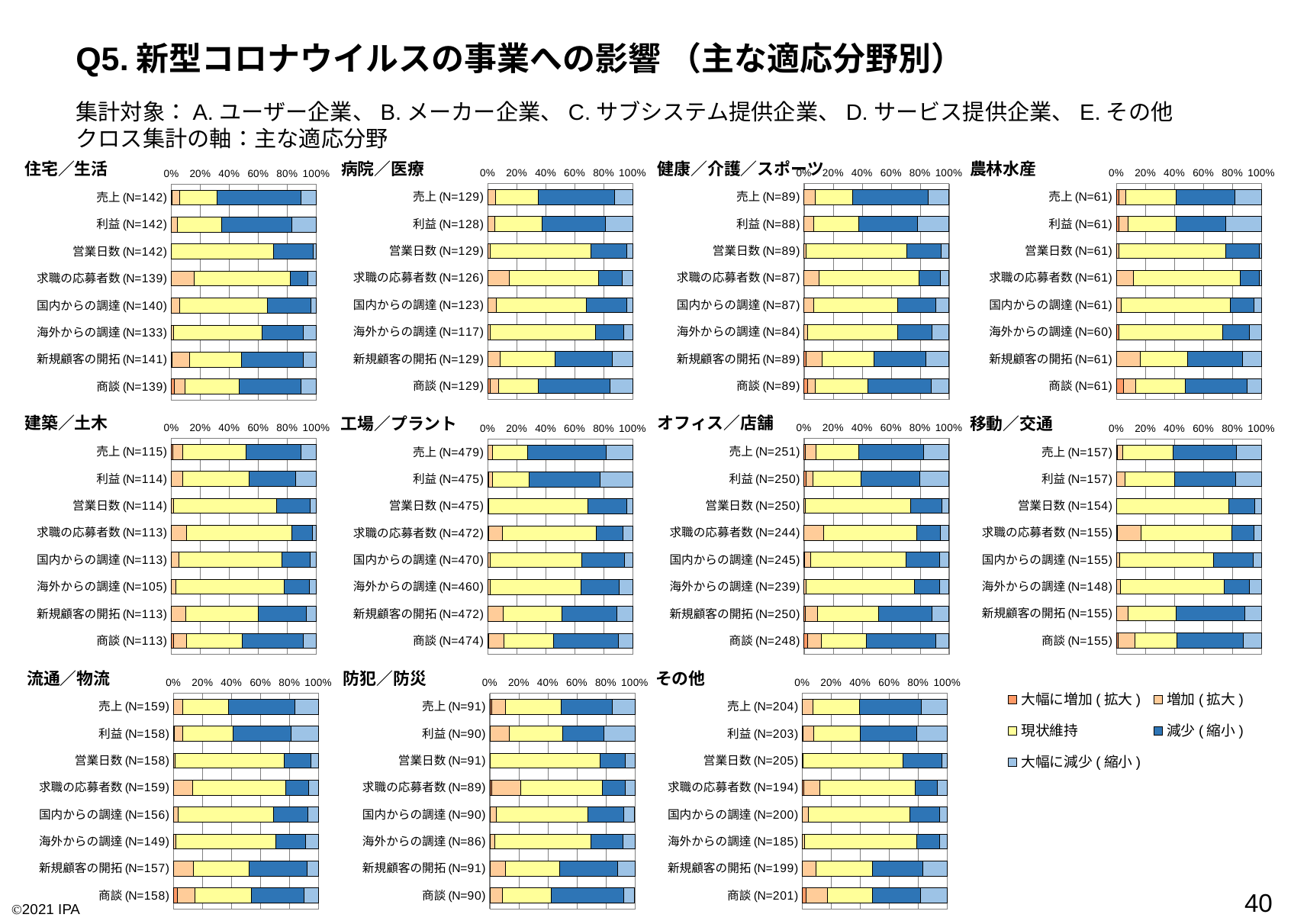

Q5.新型コロナウイルスの事業への影響 （主な適応分野別）
集計対象：A.ユーザー企業、B.メーカー企業、C.サブシステム提供企業、D.サービス提供企業、E.その他
クロス集計の軸：主な適応分野

### Chart: 病院／医療

| Category | 大幅に増加(拡大) | 増加(拡大) | 現状維持 | 減少(縮小) | 大幅に減少(縮小) |
|---|---|---|---|---|---|
| 売上(N=129) | 0.0 | 0.05426356589147287 | 0.29457364341085274 | 0.5271317829457365 | 0.12403100775193798 |
| 利益(N=128) | 0.0 | 0.046875 | 0.328125 | 0.4375 | 0.1875 |
| 営業日数(N=129) | 0.0 | 0.015503875968992248 | 0.6976744186046512 | 0.24806201550387597 | 0.03875968992248062 |
| 求職の応募者数(N=126) | 0.0 | 0.15079365079365079 | 0.6111111111111112 | 0.16666666666666666 | 0.07142857142857142 |
| 国内からの調達(N=123) | 0.0 | 0.056910569105691054 | 0.6260162601626016 | 0.2764227642276423 | 0.04065040650406504 |
| 海外からの調達(N=117) | 0.0 | 0.017094017094017096 | 0.7264957264957265 | 0.19658119658119658 | 0.05982905982905983 |
| 新規顧客の開拓(N=129) | 0.0 | 0.08527131782945736 | 0.3798449612403101 | 0.3953488372093023 | 0.13953488372093023 |
| 商談(N=129) | 0.015503875968992248 | 0.06201550387596899 | 0.2713178294573643 | 0.49612403100775193 | 0.15503875968992248 |

### Chart: 健康／介護／スポーツ

| Category | 大幅に増加(拡大) | 増加(拡大) | 現状維持 | 減少(縮小) | 大幅に減少(縮小) |
|---|---|---|---|---|---|
| 売上(N=89) | 0.0 | 0.07865168539325842 | 0.25842696629213485 | 0.5168539325842697 | 0.14606741573033707 |
| 利益(N=88) | 0.0 | 0.06818181818181818 | 0.3068181818181818 | 0.4090909090909091 | 0.2159090909090909 |
| 営業日数(N=89) | 0.0 | 0.011235955056179775 | 0.6966292134831461 | 0.23595505617977527 | 0.056179775280898875 |
| 求職の応募者数(N=87) | 0.0 | 0.10344827586206896 | 0.6896551724137931 | 0.14942528735632185 | 0.05747126436781609 |
| 国内からの調達(N=87) | 0.0 | 0.06896551724137931 | 0.5747126436781609 | 0.26436781609195403 | 0.09195402298850575 |
| 海外からの調達(N=84) | 0.0 | 0.023809523809523808 | 0.6190476190476191 | 0.23809523809523808 | 0.11904761904761904 |
| 新規顧客の開拓(N=89) | 0.011235955056179775 | 0.11235955056179775 | 0.3595505617977528 | 0.3595505617977528 | 0.15730337078651685 |
| 商談(N=89) | 0.02247191011235955 | 0.056179775280898875 | 0.3595505617977528 | 0.43820224719101125 | 0.12359550561797752 |

### Chart: 農林水産

| Category | 大幅に増加(拡大) | 増加(拡大) | 現状維持 | 減少(縮小) | 大幅に減少(縮小) |
|---|---|---|---|---|---|
| 売上(N=61) | 0.01639344262295082 | 0.04918032786885246 | 0.3442622950819672 | 0.4098360655737705 | 0.18032786885245902 |
| 利益(N=61) | 0.01639344262295082 | 0.06557377049180328 | 0.32786885245901637 | 0.3442622950819672 | 0.2459016393442623 |
| 営業日数(N=61) | 0.0 | 0.01639344262295082 | 0.7377049180327869 | 0.22950819672131148 | 0.01639344262295082 |
| 求職の応募者数(N=61) | 0.0 | 0.11475409836065574 | 0.7377049180327869 | 0.13114754098360656 | 0.01639344262295082 |
| 国内からの調達(N=61) | 0.0 | 0.03278688524590164 | 0.7540983606557377 | 0.16393442622950818 | 0.04918032786885246 |
| 海外からの調達(N=60) | 0.016666666666666666 | 0.0 | 0.7166666666666667 | 0.18333333333333332 | 0.08333333333333333 |
| 新規顧客の開拓(N=61) | 0.0 | 0.16393442622950818 | 0.32786885245901637 | 0.3770491803278688 | 0.13114754098360656 |
| 商談(N=61) | 0.04918032786885246 | 0.08196721311475409 | 0.3442622950819672 | 0.4262295081967213 | 0.09836065573770492 |

### Chart: 住宅／生活

| Category | 大幅に増加(拡大) | 増加(拡大) | 現状維持 | 減少(縮小) | 大幅に減少(縮小) |
|---|---|---|---|---|---|
| 売上(N=142) | 0.007042253521126761 | 0.04929577464788732 | 0.2605633802816901 | 0.5774647887323944 | 0.1056338028169014 |
| 利益(N=142) | 0.0 | 0.04225352112676056 | 0.3028169014084507 | 0.4859154929577465 | 0.16901408450704225 |
| 営業日数(N=142) | 0.0 | 0.0 | 0.704225352112676 | 0.2746478873239437 | 0.02112676056338028 |
| 求職の応募者数(N=139) | 0.0 | 0.15827338129496402 | 0.6618705035971223 | 0.1223021582733813 | 0.05755395683453238 |
| 国内からの調達(N=140) | 0.0 | 0.05714285714285714 | 0.6071428571428571 | 0.3 | 0.03571428571428571 |
| 海外からの調達(N=133) | 0.0 | 0.015037593984962405 | 0.6090225563909775 | 0.2857142857142857 | 0.09022556390977443 |
| 新規顧客の開拓(N=141) | 0.0070921985815602835 | 0.12056737588652482 | 0.3546099290780142 | 0.425531914893617 | 0.09219858156028368 |
| 商談(N=139) | 0.02158273381294964 | 0.07194244604316546 | 0.37410071942446044 | 0.4244604316546763 | 0.1079136690647482 |

### Chart: 建築／土木

| Category | 大幅に増加(拡大) | 増加(拡大) | 現状維持 | 減少(縮小) | 大幅に減少(縮小) |
|---|---|---|---|---|---|
| 売上(N=115) | 0.008695652173913044 | 0.06956521739130435 | 0.43478260869565216 | 0.3826086956521739 | 0.10434782608695652 |
| 利益(N=114) | 0.0 | 0.07894736842105263 | 0.45614035087719296 | 0.32456140350877194 | 0.14035087719298245 |
| 営業日数(N=114) | 0.0 | 0.017543859649122806 | 0.7105263157894737 | 0.22807017543859648 | 0.043859649122807015 |
| 求職の応募者数(N=113) | 0.0 | 0.10619469026548672 | 0.7256637168141593 | 0.1415929203539823 | 0.02654867256637168 |
| 国内からの調達(N=113) | 0.0 | 0.05309734513274336 | 0.7079646017699115 | 0.19469026548672566 | 0.04424778761061947 |
| 海外からの調達(N=105) | 0.0 | 0.02857142857142857 | 0.7523809523809524 | 0.17142857142857143 | 0.047619047619047616 |
| 新規顧客の開拓(N=113) | 0.0 | 0.09734513274336283 | 0.504424778761062 | 0.3274336283185841 | 0.07079646017699115 |
| 商談(N=113) | 0.017699115044247787 | 0.08849557522123894 | 0.3805309734513274 | 0.4247787610619469 | 0.08849557522123894 |

### Chart: オフィス／店舗

| Category | 大幅に増加(拡大) | 増加(拡大) | 現状維持 | 減少(縮小) | 大幅に減少(縮小) |
|---|---|---|---|---|---|
| 売上(N=251) | 0.00796812749003984 | 0.07171314741035857 | 0.29880478087649404 | 0.44621513944223107 | 0.1752988047808765 |
| 利益(N=250) | 0.016 | 0.044 | 0.332 | 0.408 | 0.2 |
| 営業日数(N=250) | 0.0 | 0.008 | 0.728 | 0.216 | 0.048 |
| 求職の応募者数(N=244) | 0.0 | 0.13524590163934427 | 0.6434426229508197 | 0.1598360655737705 | 0.06147540983606557 |
| 国内からの調達(N=245) | 0.004081632653061225 | 0.04081632653061224 | 0.6571428571428571 | 0.23265306122448978 | 0.0653061224489796 |
| 海外からの調達(N=239) | 0.0 | 0.012552301255230125 | 0.7489539748953975 | 0.17154811715481172 | 0.06694560669456066 |
| 新規顧客の開拓(N=250) | 0.008 | 0.084 | 0.424 | 0.368 | 0.116 |
| 商談(N=248) | 0.024193548387096774 | 0.09274193548387097 | 0.31048387096774194 | 0.4798387096774194 | 0.09274193548387097 |

### Chart: 移動／交通

| Category | 大幅に増加(拡大) | 増加(拡大) | 現状維持 | 減少(縮小) | 大幅に減少(縮小) |
|---|---|---|---|---|---|
| 売上(N=157) | 0.006369426751592357 | 0.03821656050955414 | 0.34394904458598724 | 0.4394904458598726 | 0.17197452229299362 |
| 利益(N=157) | 0.0 | 0.05732484076433121 | 0.34394904458598724 | 0.42038216560509556 | 0.17834394904458598 |
| 営業日数(N=154) | 0.0 | 0.0 | 0.7727272727272727 | 0.18181818181818182 | 0.045454545454545456 |
| 求職の応募者数(N=155) | 0.0064516129032258064 | 0.16129032258064516 | 0.6258064516129033 | 0.15483870967741936 | 0.05161290322580645 |
| 国内からの調達(N=155) | 0.0 | 0.01935483870967742 | 0.6516129032258065 | 0.2709677419354839 | 0.05806451612903226 |
| 海外からの調達(N=148) | 0.0 | 0.02702702702702703 | 0.7162162162162162 | 0.17567567567567569 | 0.08108108108108109 |
| 新規顧客の開拓(N=155) | 0.0 | 0.07741935483870968 | 0.33548387096774196 | 0.47096774193548385 | 0.11612903225806452 |
| 商談(N=155) | 0.012903225806451613 | 0.11612903225806452 | 0.2903225806451613 | 0.45806451612903226 | 0.12258064516129032 |

### Chart: 工場／プラント

| Category | 大幅に増加(拡大) | 増加(拡大) | 現状維持 | 減少(縮小) | 大幅に減少(縮小) |
|---|---|---|---|---|---|
| 売上(N=479) | 0.0020876826722338203 | 0.029227557411273485 | 0.24425887265135698 | 0.5407098121085595 | 0.1837160751565762 |
| 利益(N=475) | 0.004210526315789474 | 0.02736842105263158 | 0.25473684210526315 | 0.4905263157894737 | 0.2231578947368421 |
| 営業日数(N=475) | 0.0 | 0.004210526315789474 | 0.6884210526315789 | 0.2673684210526316 | 0.04 |
| 求職の応募者数(N=472) | 0.00423728813559322 | 0.09533898305084745 | 0.6483050847457628 | 0.1843220338983051 | 0.06779661016949153 |
| 国内からの調達(N=470) | 0.0 | 0.014893617021276596 | 0.6340425531914894 | 0.2957446808510638 | 0.05531914893617021 |
| 海外からの調達(N=460) | 0.0 | 0.015217391304347827 | 0.6282608695652174 | 0.26304347826086955 | 0.09347826086956522 |
| 新規顧客の開拓(N=472) | 0.00211864406779661 | 0.1059322033898305 | 0.4046610169491525 | 0.3771186440677966 | 0.11016949152542373 |
| 商談(N=474) | 0.008438818565400843 | 0.10126582278481013 | 0.3438818565400844 | 0.44936708860759494 | 0.0970464135021097 |

### Chart: 流通／物流

| Category | 大幅に増加(拡大) | 増加(拡大) | 現状維持 | 減少(縮小) | 大幅に減少(縮小) |
|---|---|---|---|---|---|
| 売上(N=159) | 0.0 | 0.06289308176100629 | 0.31446540880503143 | 0.4591194968553459 | 0.16352201257861634 |
| 利益(N=158) | 0.006329113924050633 | 0.056962025316455694 | 0.34810126582278483 | 0.3987341772151899 | 0.189873417721519 |
| 営業日数(N=158) | 0.0 | 0.012658227848101266 | 0.7531645569620253 | 0.18354430379746836 | 0.05063291139240506 |
| 求職の応募者数(N=159) | 0.0 | 0.1320754716981132 | 0.6415094339622641 | 0.15723270440251572 | 0.06918238993710692 |
| 国内からの調達(N=156) | 0.0 | 0.03205128205128205 | 0.6602564102564102 | 0.23717948717948717 | 0.07051282051282051 |
| 海外からの調達(N=149) | 0.0 | 0.013422818791946308 | 0.6912751677852349 | 0.2080536912751678 | 0.087248322147651 |
| 新規顧客の開拓(N=157) | 0.0 | 0.14012738853503184 | 0.3821656050955414 | 0.4012738853503185 | 0.07643312101910828 |
| 商談(N=158) | 0.02531645569620253 | 0.12025316455696203 | 0.3924050632911392 | 0.36075949367088606 | 0.10126582278481013 |

### Chart: 防犯／防災

| Category | 大幅に増加(拡大) | 増加(拡大) | 現状維持 | 減少(縮小) | 大幅に減少(縮小) |
|---|---|---|---|---|---|
| 売上(N=91) | 0.01098901098901099 | 0.0989010989010989 | 0.38461538461538464 | 0.3516483516483517 | 0.15384615384615385 |
| 利益(N=90) | 0.0 | 0.13333333333333333 | 0.36666666666666664 | 0.28888888888888886 | 0.2111111111111111 |
| 営業日数(N=91) | 0.0 | 0.0 | 0.7582417582417582 | 0.17582417582417584 | 0.06593406593406594 |
| 求職の応募者数(N=89) | 0.011235955056179775 | 0.20224719101123595 | 0.5617977528089888 | 0.15730337078651685 | 0.06741573033707865 |
| 国内からの調達(N=90) | 0.0 | 0.044444444444444446 | 0.6333333333333333 | 0.24444444444444444 | 0.07777777777777778 |
| 海外からの調達(N=86) | 0.0 | 0.03488372093023256 | 0.6627906976744186 | 0.22093023255813954 | 0.08139534883720931 |
| 新規顧客の開拓(N=91) | 0.0 | 0.10989010989010989 | 0.37362637362637363 | 0.3956043956043956 | 0.12087912087912088 |
| 商談(N=90) | 0.0 | 0.08888888888888889 | 0.3333333333333333 | 0.5 | 0.07777777777777778 |

### Chart: その他

| Category | 大幅に増加(拡大) | 増加(拡大) | 現状維持 | 減少(縮小) | 大幅に減少(縮小) |
|---|---|---|---|---|---|
| 売上(N=204) | 0.0 | 0.07352941176470588 | 0.3235294117647059 | 0.4264705882352941 | 0.17647058823529413 |
| 利益(N=203) | 0.0049261083743842365 | 0.07389162561576355 | 0.32019704433497537 | 0.3891625615763547 | 0.21182266009852216 |
| 営業日数(N=205) | 0.0 | 0.004878048780487805 | 0.6878048780487804 | 0.2682926829268293 | 0.03902439024390244 |
| 求職の応募者数(N=194) | 0.010309278350515464 | 0.1134020618556701 | 0.654639175257732 | 0.15463917525773196 | 0.06701030927835051 |
| 国内からの調達(N=200) | 0.0 | 0.04 | 0.705 | 0.205 | 0.05 |
| 海外からの調達(N=185) | 0.0 | 0.016216216216216217 | 0.772972972972973 | 0.15675675675675677 | 0.05405405405405406 |
| 新規顧客の開拓(N=199) | 0.0 | 0.09547738693467336 | 0.3869346733668342 | 0.35175879396984927 | 0.1658291457286432 |
| 商談(N=201) | 0.024875621890547265 | 0.14925373134328357 | 0.30845771144278605 | 0.3333333333333333 | 0.18407960199004975 |